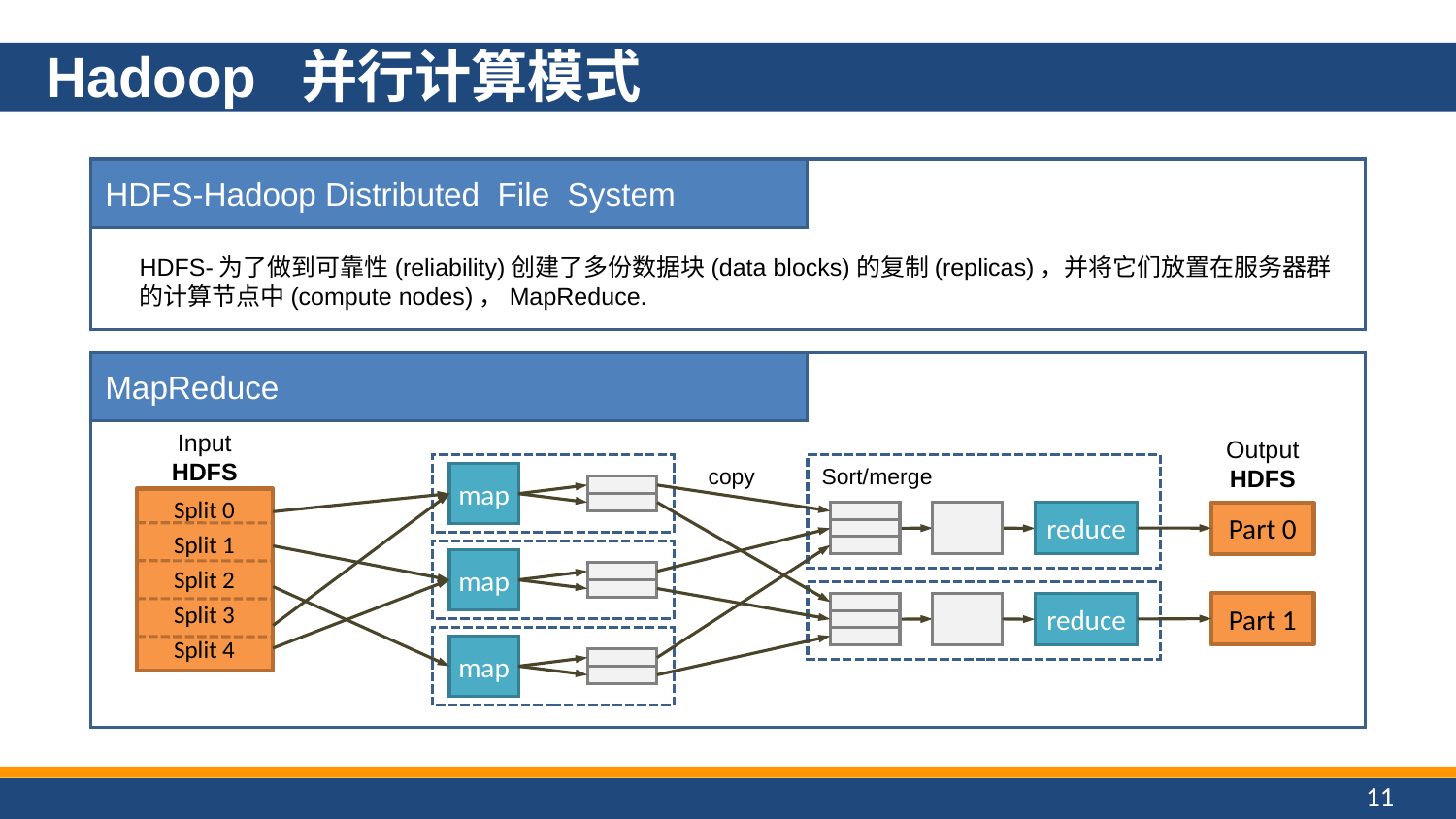

# Hadoop  并行计算模式

HDFS-Hadoop Distributed  File  System
HDFS-为了做到可靠性(reliability)创建了多份数据块(data blocks)的复制(replicas)，并将它们放置在服务器群的计算节点中(compute nodes)，MapReduce.

MapReduce
Input
HDFS
Output
HDFS

copy

reduce

reduce

Sort/merge
map

Split 0
Split 1
Split 2
Split 3
Split 4

Part 0

map

Part 1

map

11